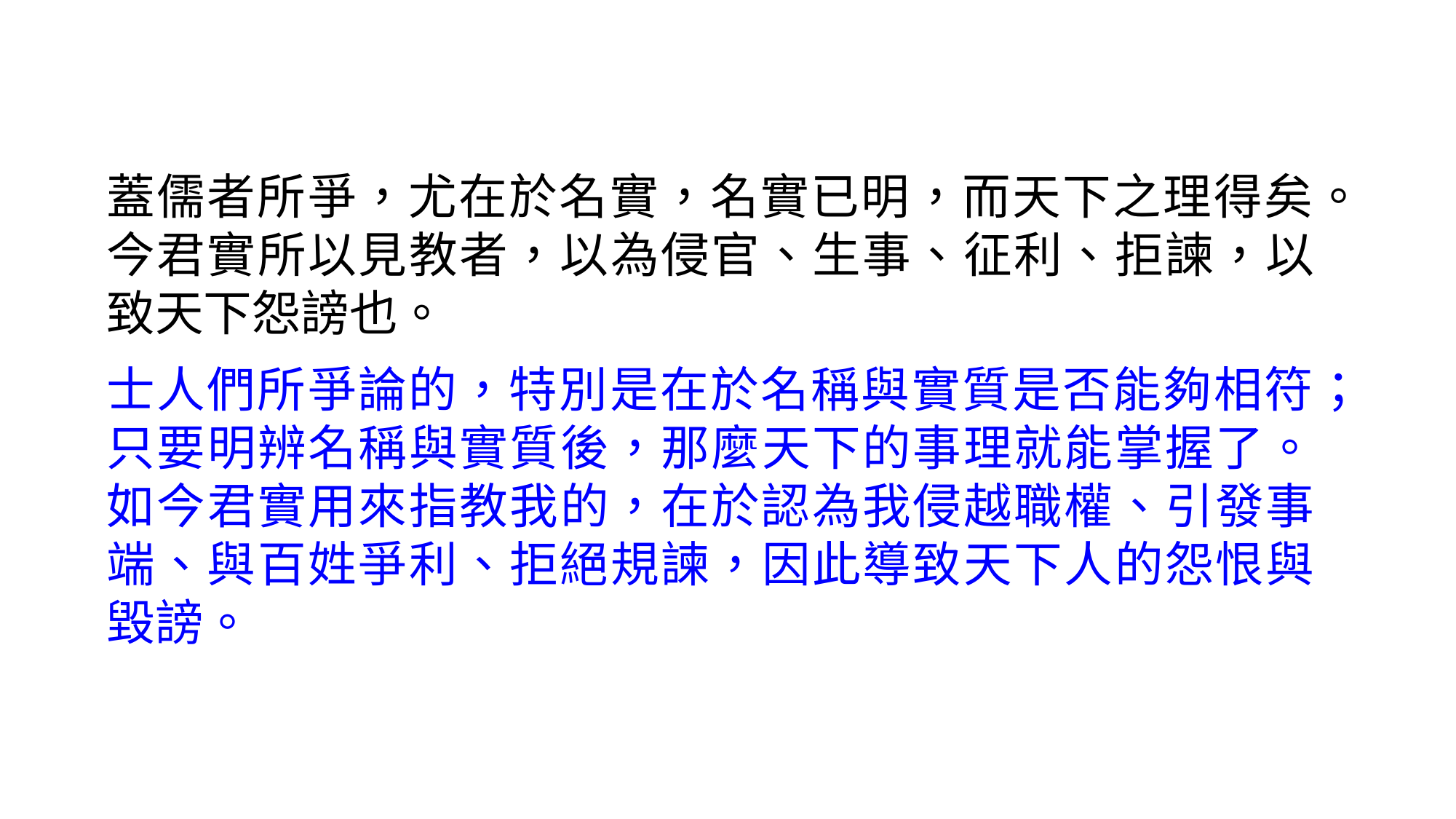

蓋儒者所爭，尤在於名實，名實已明，而天下之理得矣。今君實所以見教者，以為侵官、生事、征利、拒諫，以致天下怨謗也。
士人們所爭論的，特別是在於名稱與實質是否能夠相符；只要明辨名稱與實質後，那麼天下的事理就能掌握了。如今君實用來指教我的，在於認為我侵越職權、引發事端、與百姓爭利、拒絕規諫，因此導致天下人的怨恨與毀謗。